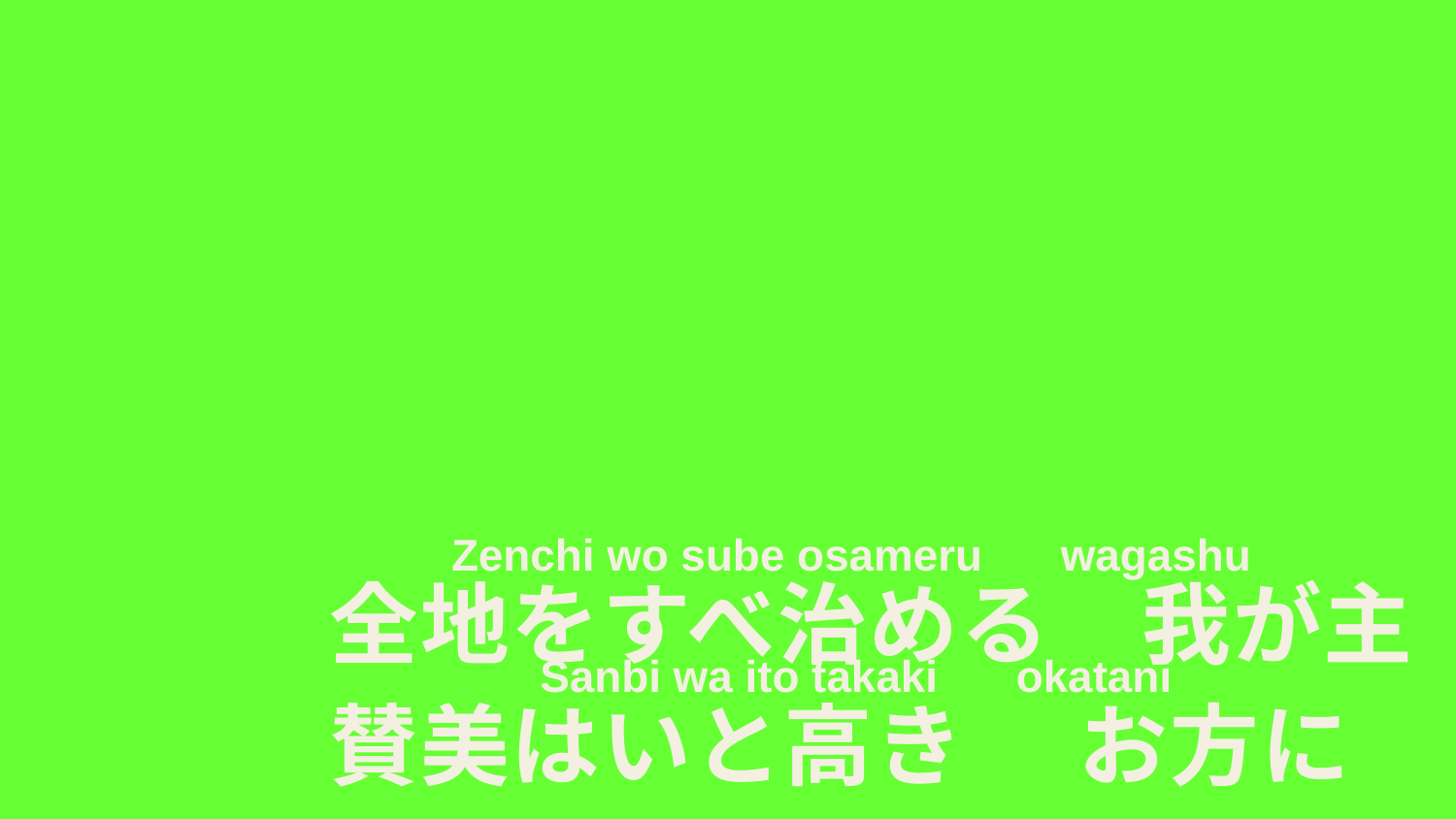

Zenchi wo sube osameru 　wagashu

 　　　Sanbi wa ito takaki 　okatani
全地をすべ治める　我が主
賛美はいと高き 　お方に